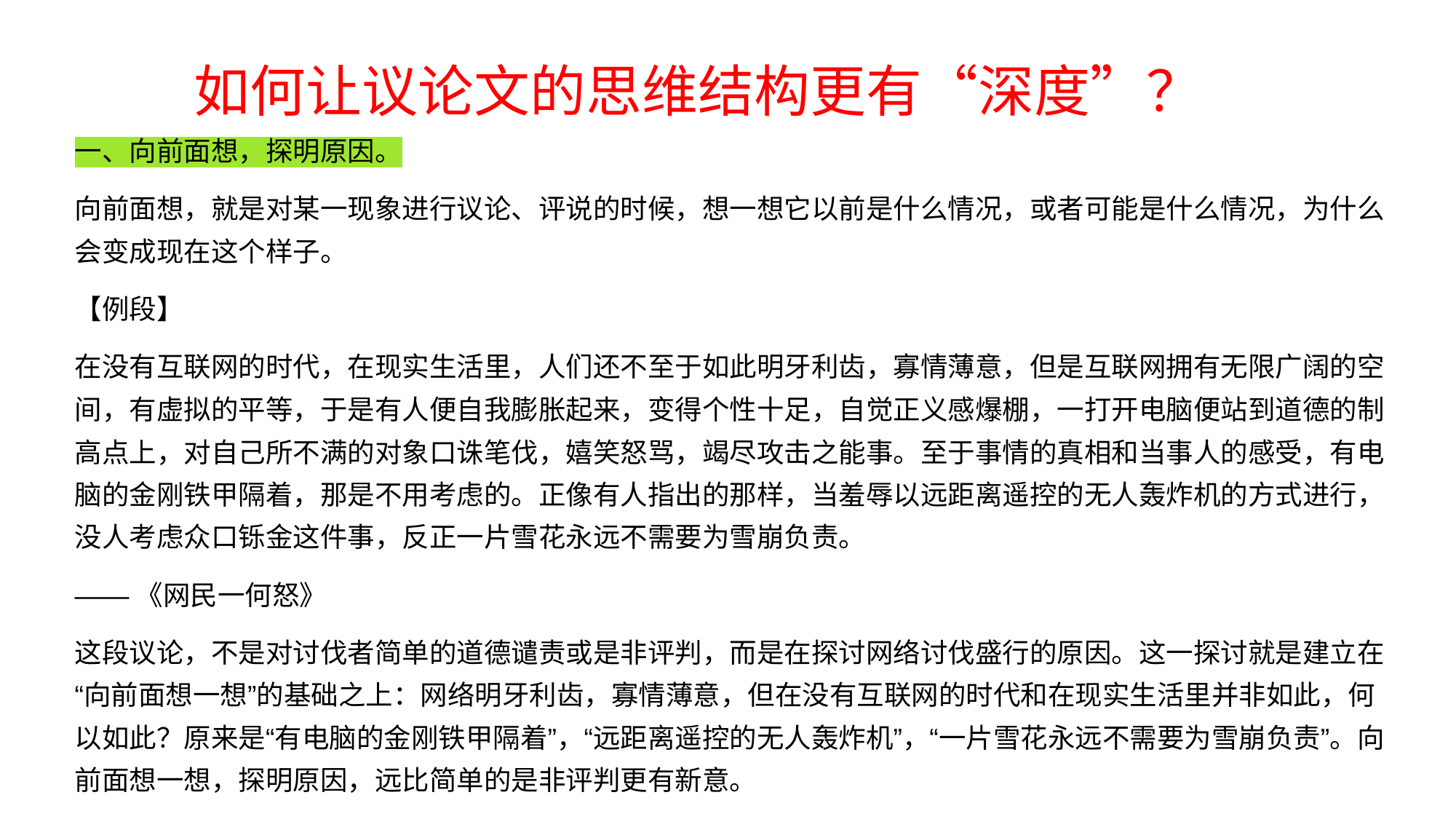

# 如何让议论文的思维结构更有“深度”？
一、向前面想，探明原因。
向前面想，就是对某一现象进行议论、评说的时候，想一想它以前是什么情况，或者可能是什么情况，为什么会变成现在这个样子。
【例段】
在没有互联网的时代，在现实生活里，人们还不至于如此明牙利齿，寡情薄意，但是互联网拥有无限广阔的空间，有虚拟的平等，于是有人便自我膨胀起来，变得个性十足，自觉正义感爆棚，一打开电脑便站到道德的制高点上，对自己所不满的对象口诛笔伐，嬉笑怒骂，竭尽攻击之能事。至于事情的真相和当事人的感受，有电脑的金刚铁甲隔着，那是不用考虑的。正像有人指出的那样，当羞辱以远距离遥控的无人轰炸机的方式进行，没人考虑众口铄金这件事，反正一片雪花永远不需要为雪崩负责。
——《网民一何怒》
这段议论，不是对讨伐者简单的道德谴责或是非评判，而是在探讨网络讨伐盛行的原因。这一探讨就是建立在“向前面想一想”的基础之上：网络明牙利齿，寡情薄意，但在没有互联网的时代和在现实生活里并非如此，何以如此？原来是“有电脑的金刚铁甲隔着”，“远距离遥控的无人轰炸机”，“一片雪花永远不需要为雪崩负责”。向前面想一想，探明原因，远比简单的是非评判更有新意。